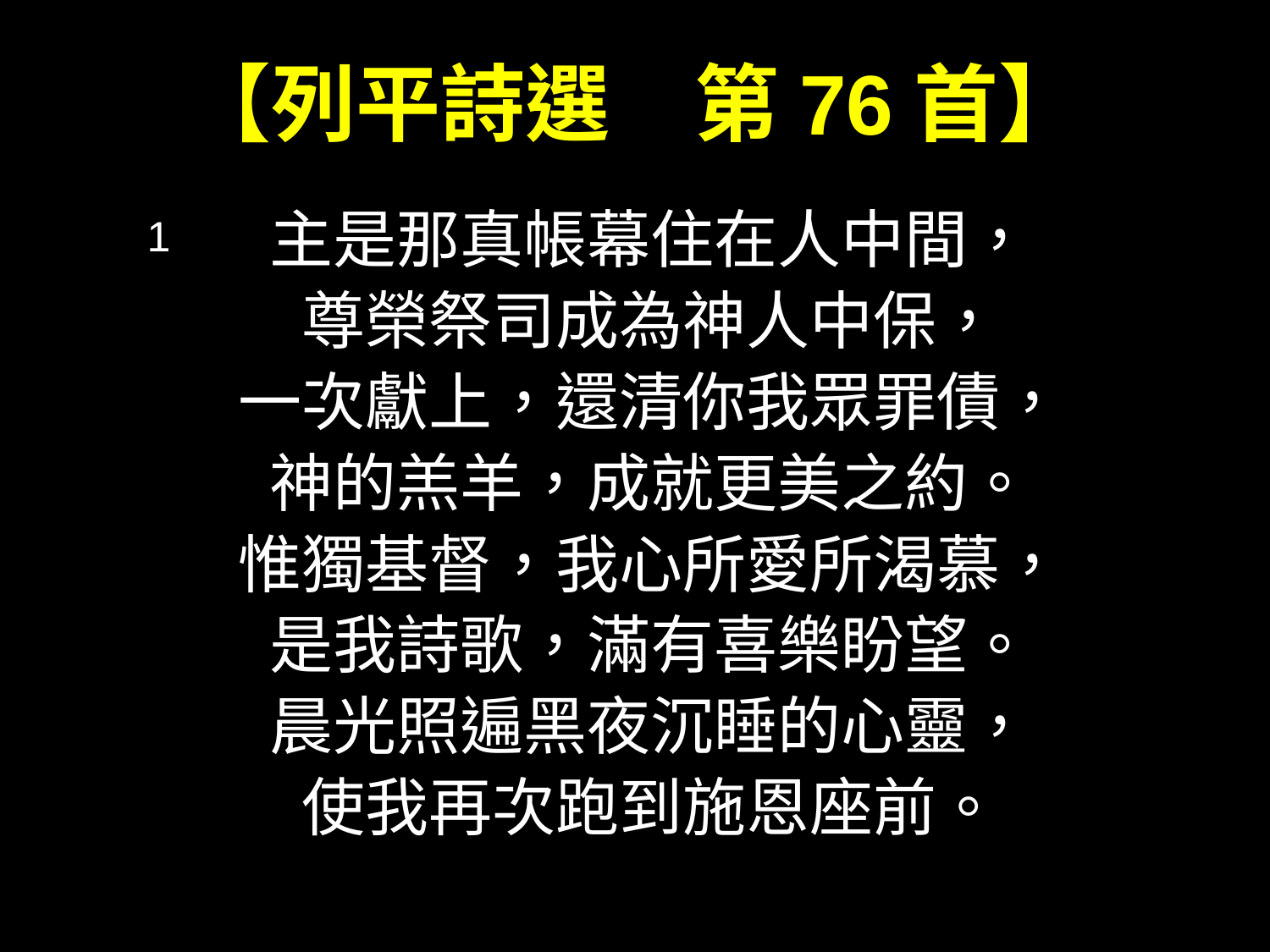

【列平詩選　第76首】
主是那真帳幕住在人中間，
尊榮祭司成為神人中保，
一次獻上，還清你我眾罪債，
神的羔羊，成就更美之約。
惟獨基督，我心所愛所渴慕，
是我詩歌，滿有喜樂盼望。
晨光照遍黑夜沉睡的心靈，
使我再次跑到施恩座前。
1